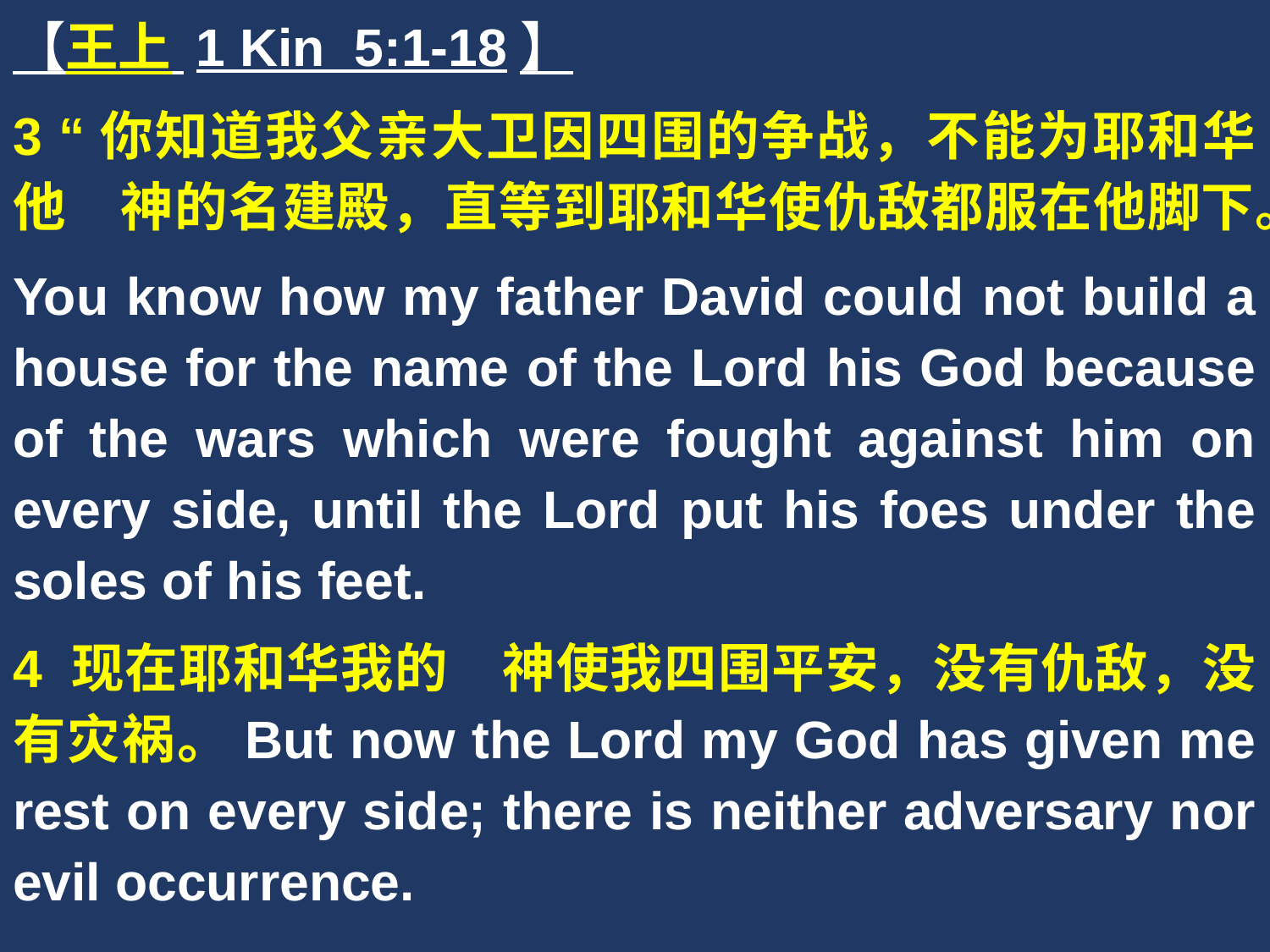

【王上 1 Kin  5:1-18】
3 “你知道我父亲大卫因四围的争战，不能为耶和华他　神的名建殿，直等到耶和华使仇敌都服在他脚下。
You know how my father David could not build a house for the name of the Lord his God because of the wars which were fought against him on every side, until the Lord put his foes under the soles of his feet.
4 现在耶和华我的　神使我四围平安，没有仇敌，没有灾祸。But now the Lord my God has given me rest on every side; there is neither adversary nor evil occurrence.